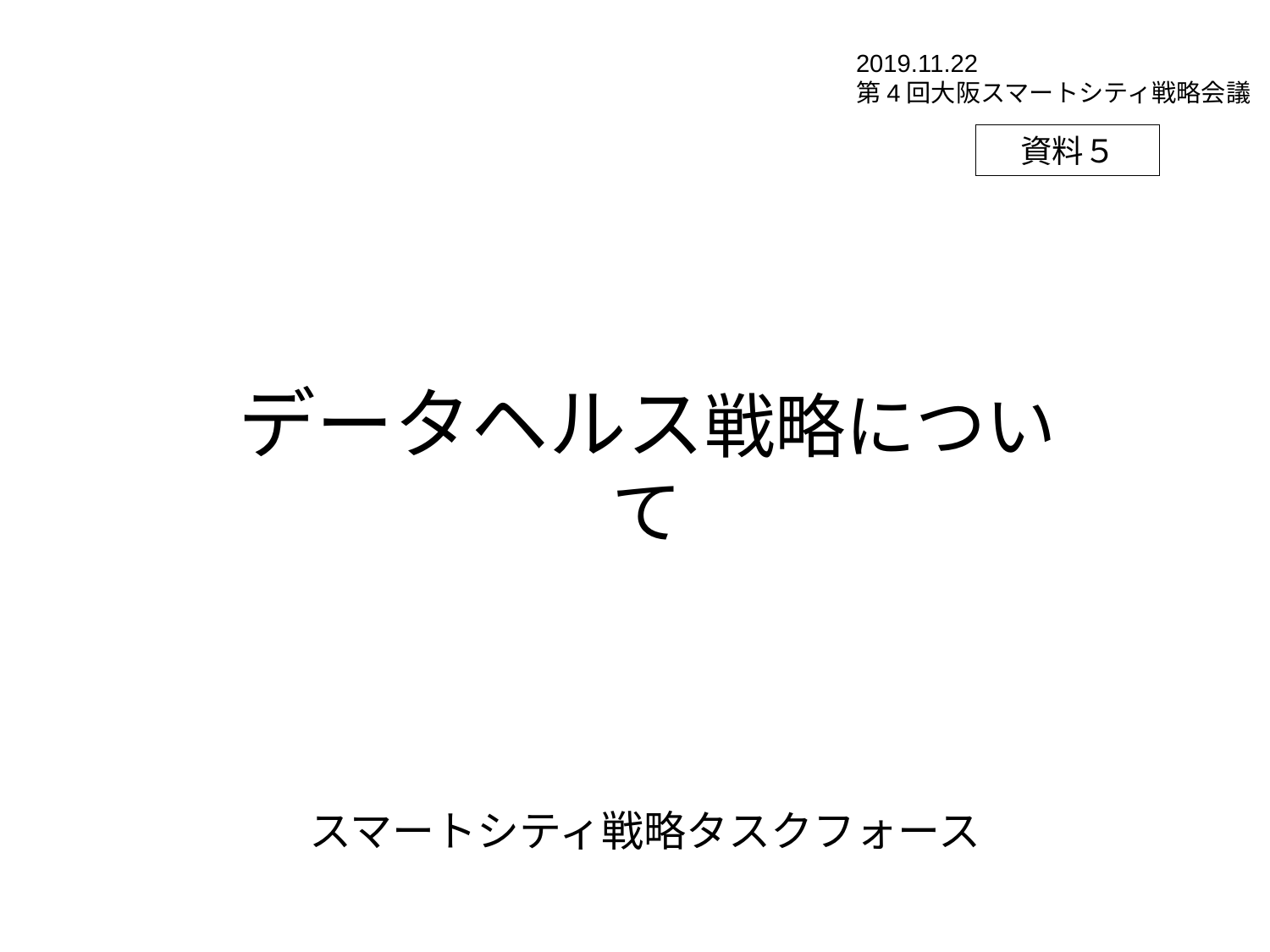

2019.11.22
第4回大阪スマートシティ戦略会議
　資料５
データヘルス戦略について
スマートシティ戦略タスクフォース